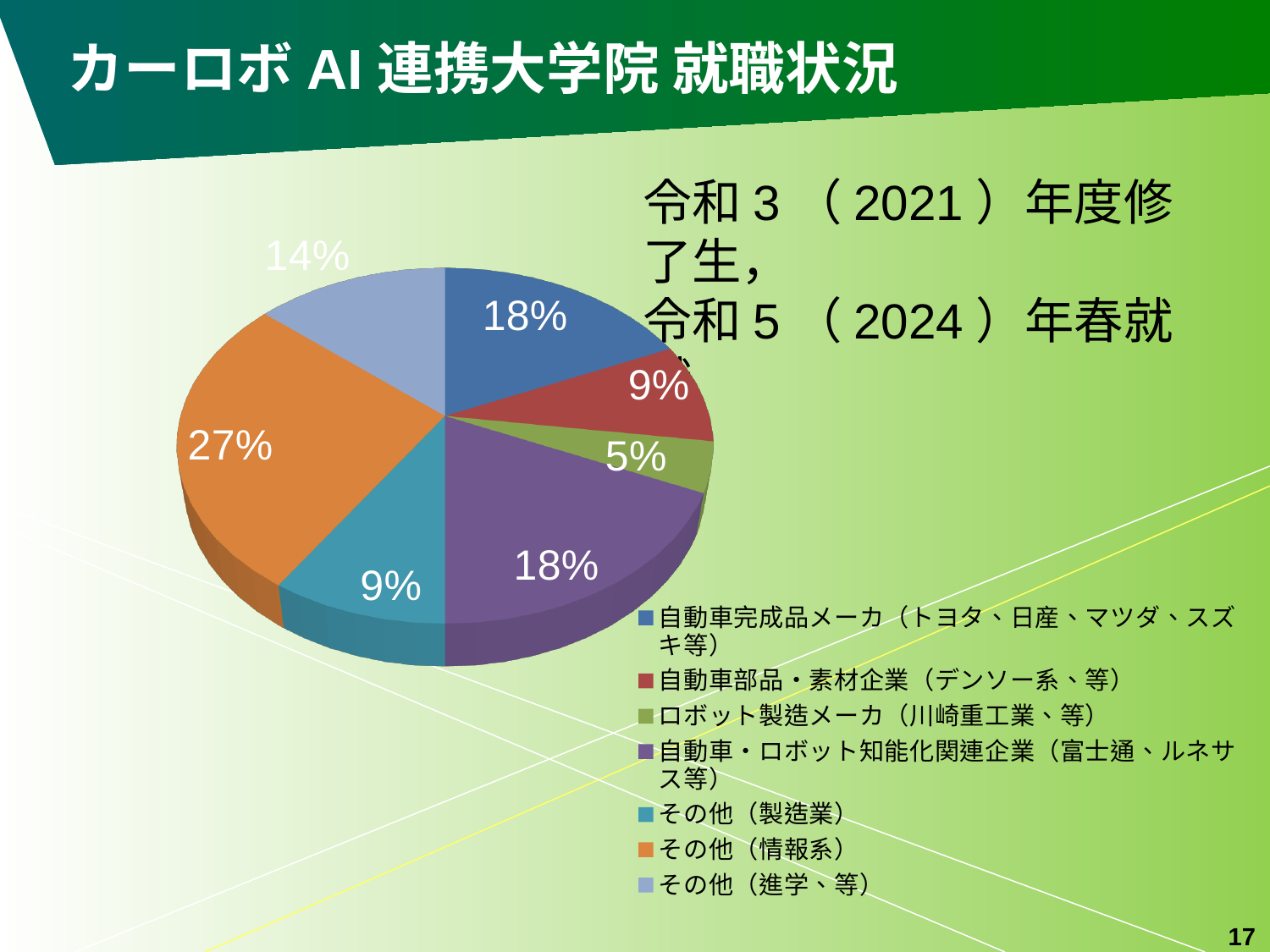

# カーロボAI連携大学院 就職状況

[unsupported chart]

令和3（2021）年度修了生，
令和5（2024）年春就職
17